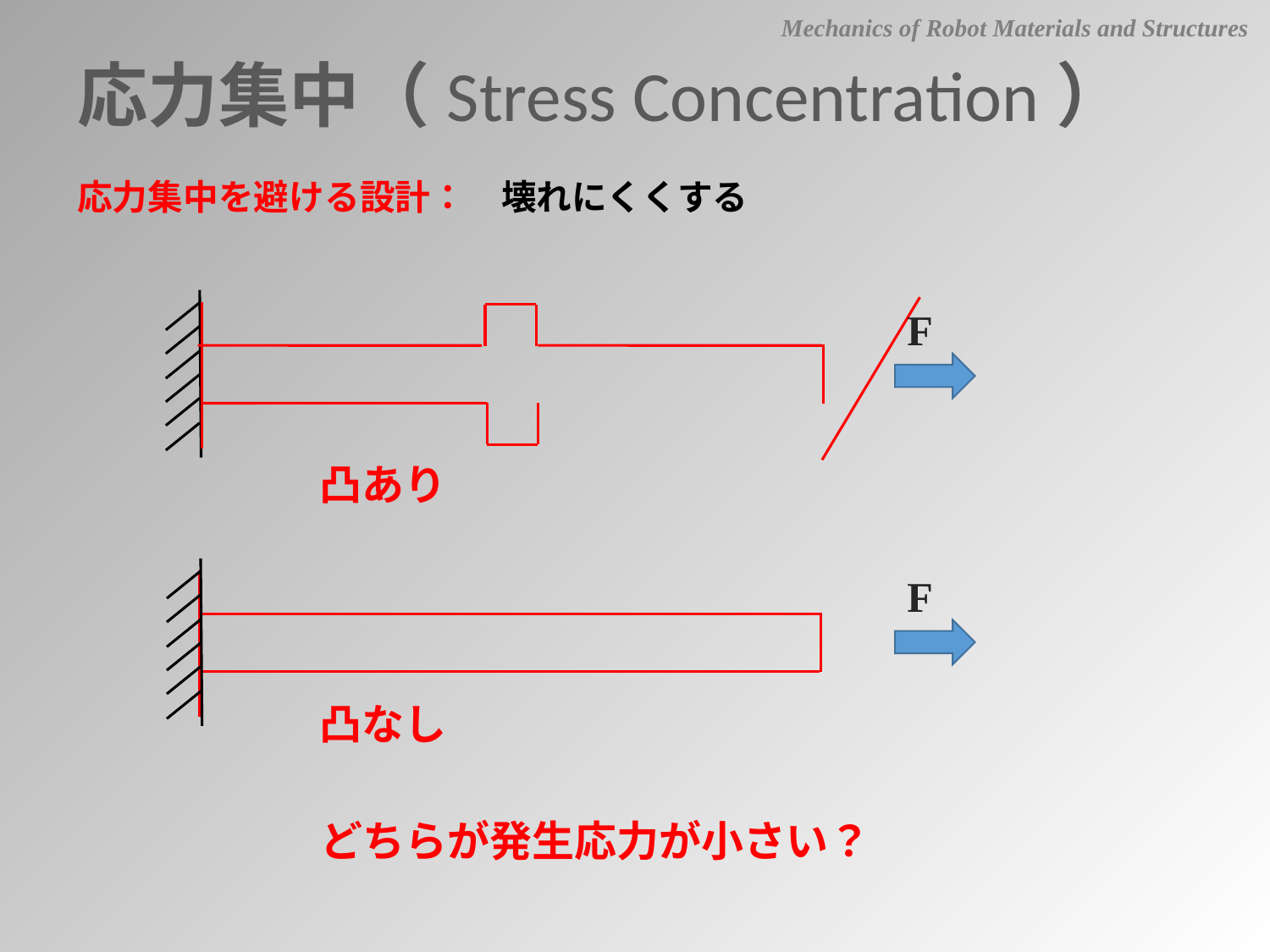

Mechanics of Robot Materials and Structures
応力集中（Stress Concentration）
応力集中を避ける設計：　壊れにくくする
F

凸あり
F

凸なし
どちらが発生応力が小さい？